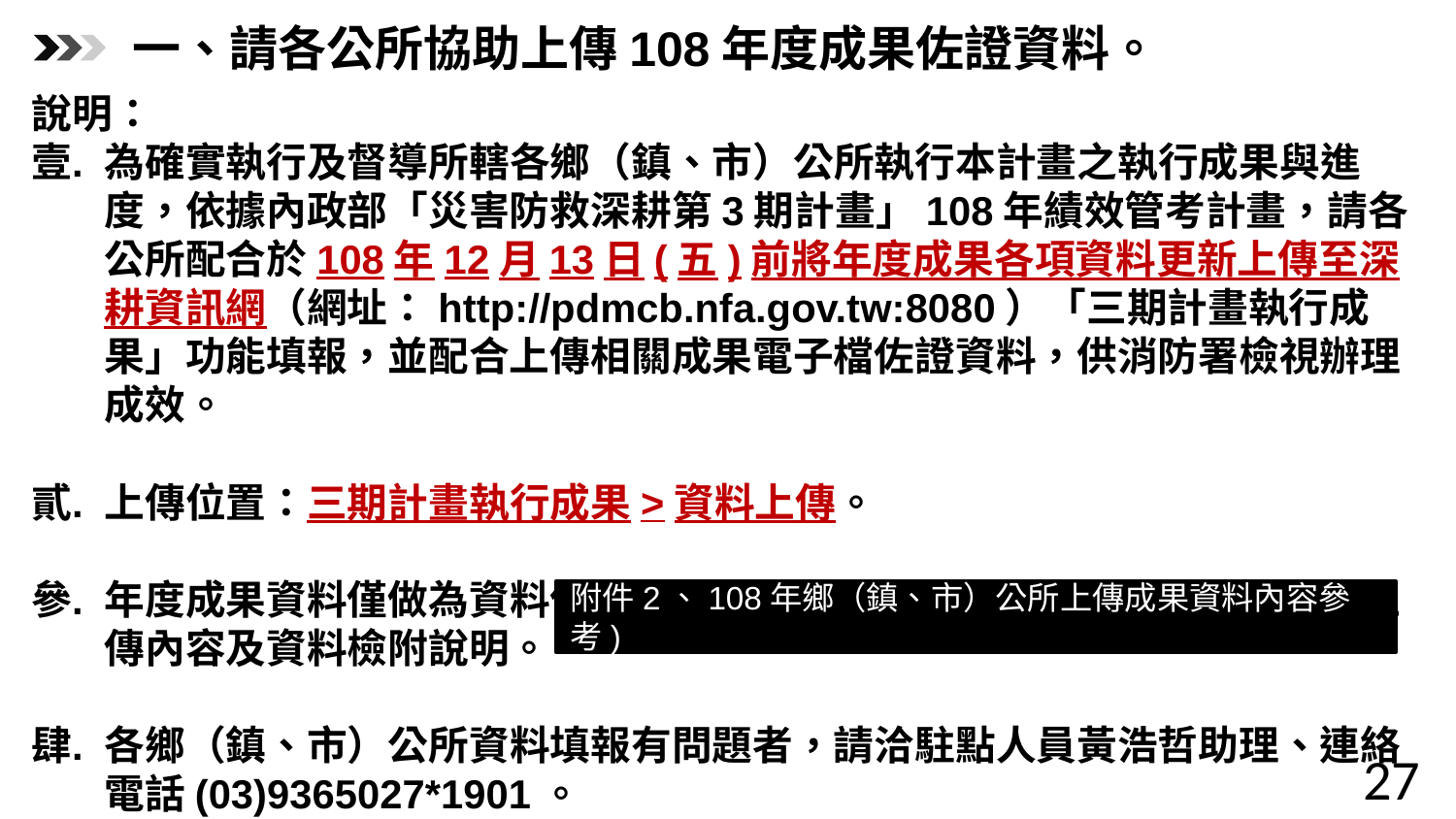

一、請各公所協助上傳108年度成果佐證資料。

說明：
為確實執行及督導所轄各鄉（鎮、市）公所執行本計畫之執行成果與進度，依據內政部「災害防救深耕第3期計畫」108年績效管考計畫，請各公所配合於108年12月13日(五)前將年度成果各項資料更新上傳至深耕資訊網（網址：http://pdmcb.nfa.gov.tw:8080）「三期計畫執行成果」功能填報，並配合上傳相關成果電子檔佐證資料，供消防署檢視辦理成效。

上傳位置：三期計畫執行成果>資料上傳。

年度成果資料僅做為資料保存以及經驗分享交流使用，縣及所轄各公所上傳內容及資料檢附說明。

各鄉（鎮、市）公所資料填報有問題者，請洽駐點人員黃浩哲助理、連絡電話(03)9365027*1901。
附件2、108年鄉（鎮、市）公所上傳成果資料內容參考)
27